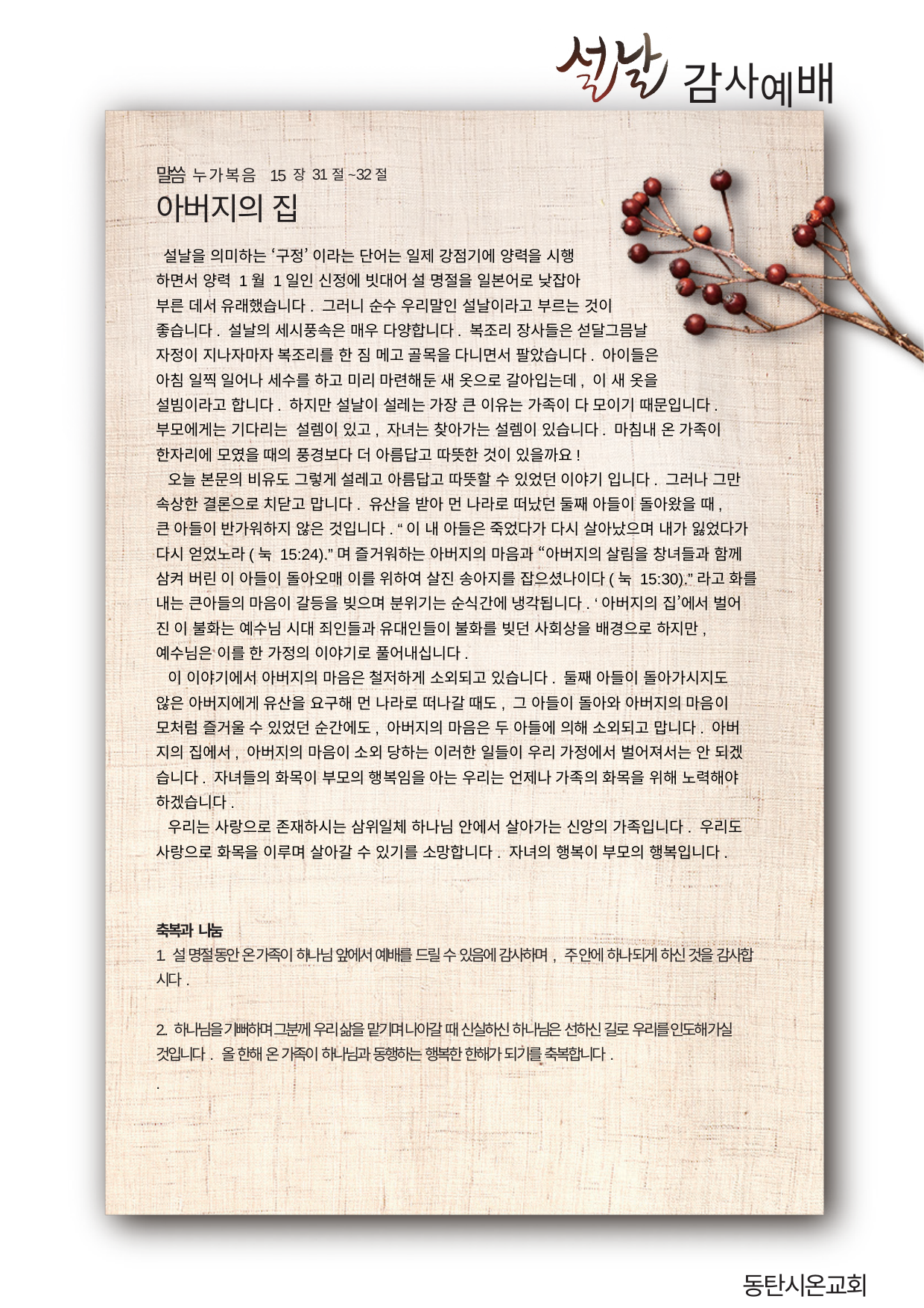

# 감사예배
말씀  누가복음 15장 31절~32절
아버지의 집
 설날을 의미하는 ‘구정’ 이라는 단어는 일제 강점기에 양력을 시행
하면서 양력 1월 1일인 신정에 빗대어 설 명절을 일본어로 낮잡아
부른 데서 유래했습니다. 그러니 순수 우리말인 설날이라고 부르는 것이
좋습니다. 설날의 세시풍속은 매우 다양합니다. 복조리 장사들은 섣달그믐날
자정이 지나자마자 복조리를 한 짐 메고 골목을 다니면서 팔았습니다. 아이들은
아침 일찍 일어나 세수를 하고 미리 마련해둔 새 옷으로 갈아입는데, 이 새 옷을
설빔이라고 합니다. 하지만 설날이 설레는 가장 큰 이유는 가족이 다 모이기 때문입니다.
부모에게는 기다리는  설렘이 있고, 자녀는 찾아가는 설렘이 있습니다. 마침내 온 가족이
한자리에 모였을 때의 풍경보다 더 아름답고 따뜻한 것이 있을까요!
  오늘 본문의 비유도 그렇게 설레고 아름답고 따뜻할 수 있었던 이야기 입니다. 그러나 그만
속상한 결론으로 치닫고 맙니다. 유산을 받아 먼 나라로 떠났던 둘째 아들이 돌아왔을 때,
큰 아들이 반가워하지 않은 것입니다. “이 내 아들은 죽었다가 다시 살아났으며 내가 잃었다가
다시 얻었노라(눅 15:24).”며 즐거워하는 아버지의 마음과 “아버지의 살림을 창녀들과 함께
삼켜 버린 이 아들이 돌아오매 이를 위하여 살진 송아지를 잡으셨나이다(눅 15:30).”라고 화를
내는 큰아들의 마음이 갈등을 빚으며 분위기는 순식간에 냉각됩니다. ‘아버지의 집’에서 벌어
진 이 불화는 예수님 시대 죄인들과 유대인들이 불화를 빚던 사회상을 배경으로 하지만,
예수님은 이를 한 가정의 이야기로 풀어내십니다.
  이 이야기에서 아버지의 마음은 철저하게 소외되고 있습니다. 둘째 아들이 돌아가시지도
않은 아버지에게 유산을 요구해 먼 나라로 떠나갈 때도, 그 아들이 돌아와 아버지의 마음이
모처럼 즐거울 수 있었던 순간에도, 아버지의 마음은 두 아들에 의해 소외되고 맙니다. 아버
지의 집에서, 아버지의 마음이 소외 당하는 이러한 일들이 우리 가정에서 벌어져서는 안 되겠
습니다. 자녀들의 화목이 부모의 행복임을 아는 우리는 언제나 가족의 화목을 위해 노력해야
하겠습니다.
  우리는 사랑으로 존재하시는 삼위일체 하나님 안에서 살아가는 신앙의 가족입니다. 우리도
사랑으로 화목을 이루며 살아갈 수 있기를 소망합니다. 자녀의 행복이 부모의 행복입니다.

축복과 나눔
1. 설  명절 동안  온 가족이  하나님  앞에서  예배를  드릴  수  있음에  감사하며,  주 안에  하나 되게  하신  것을  감사합
시다.

2.. 하나님을 기뻐하며 그분께  우리 삶을  맡기며 나아갈  때  신실하신  하나님은  선하신  길로  우리를 인도해 가실
것입니다.  올  한해  온  가족이  하나님과  동행하는  행복한  한해가  되기를  축복합니다.
.

동탄시온교회